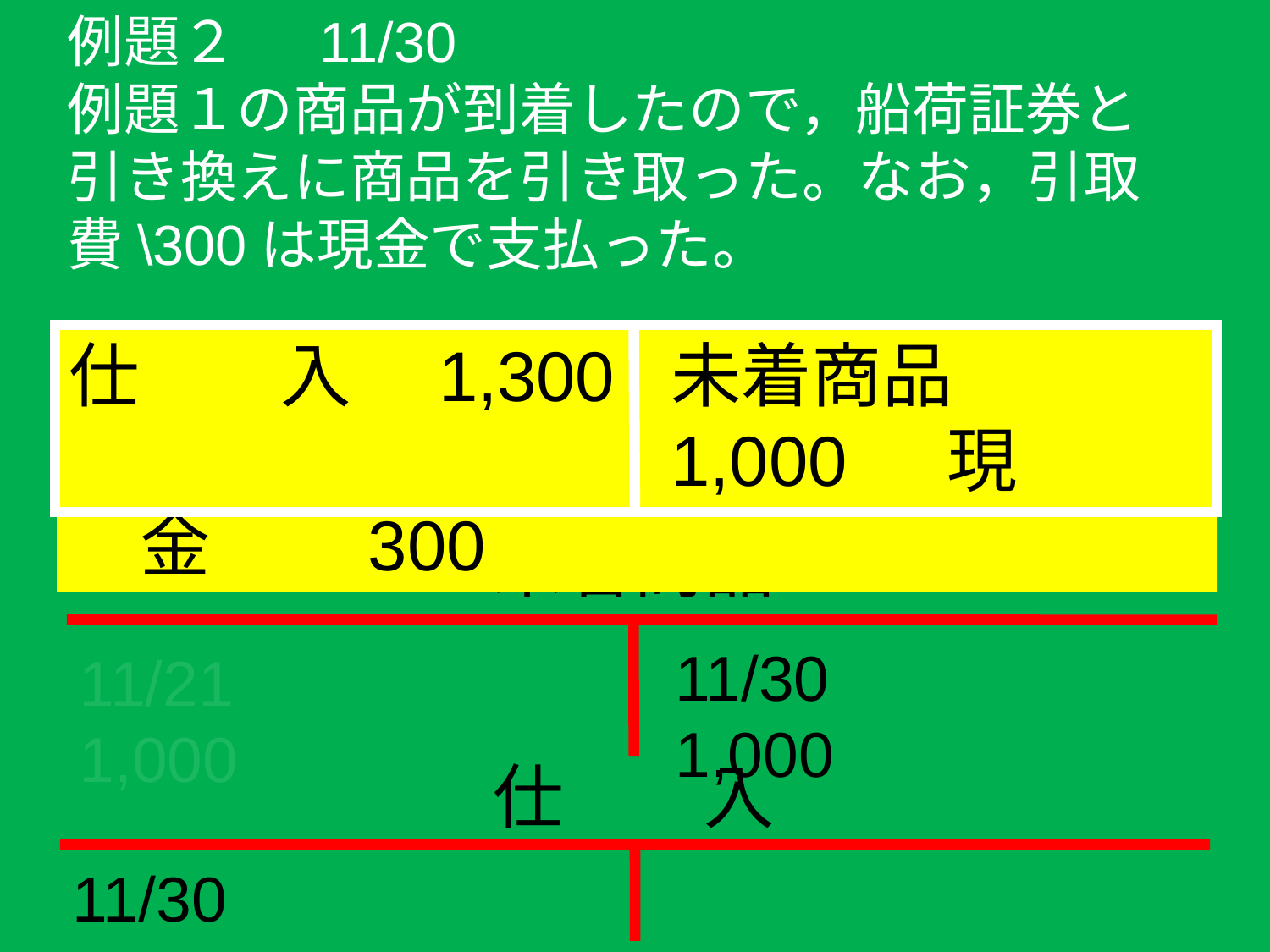

例題２　 11/30
例題１の商品が到着したので，船荷証券と引き換えに商品を引き取った。なお，引取費\300は現金で支払った。

仕　　入　1,300
　　　　　　　　　　　　  現　　　金　　300
未着商品　1,000
未着商品

11/30　　　1,000
11/21　　　1,000
仕　　入

11/30　　　1,300